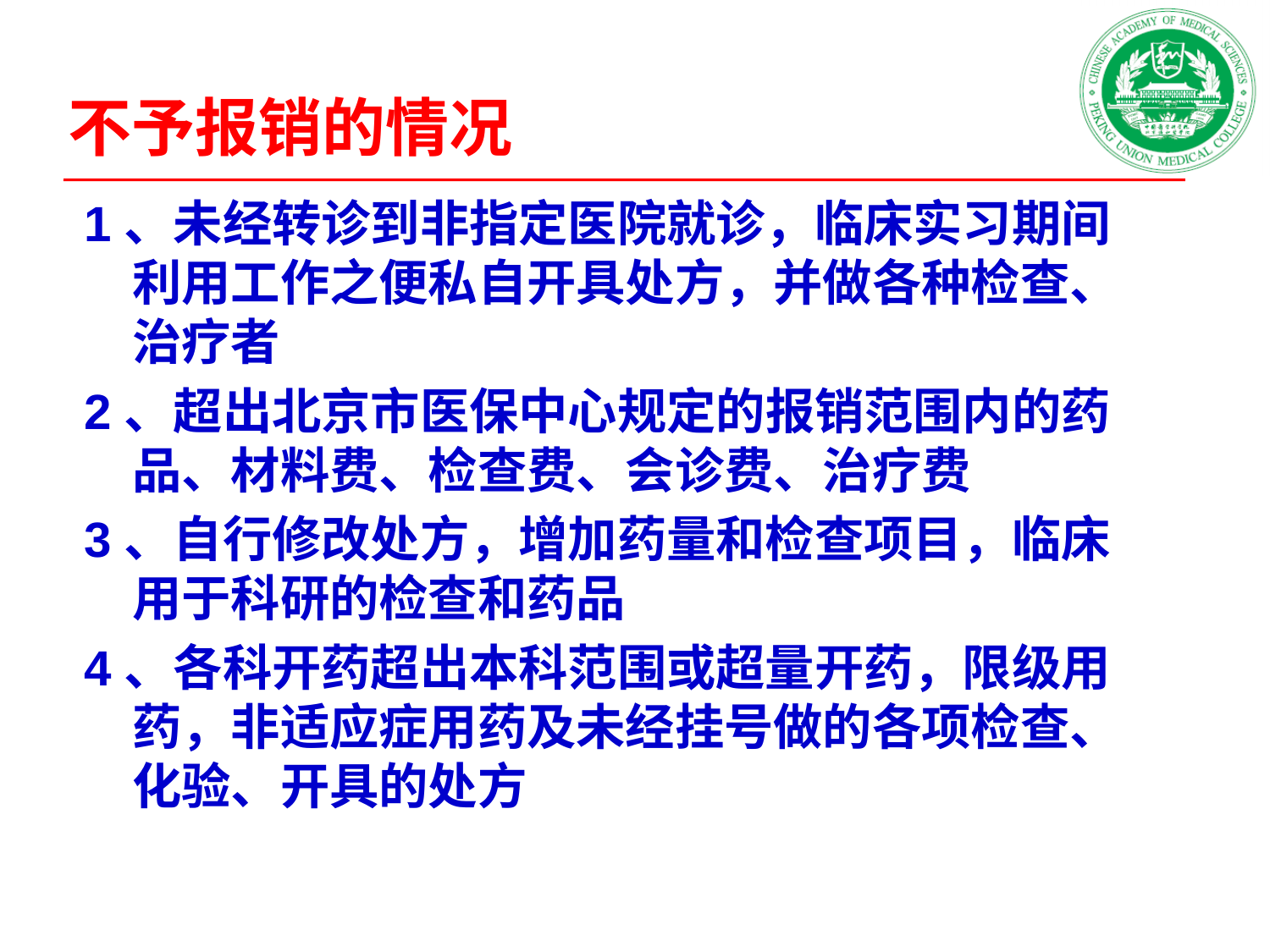

# 不予报销的情况
1、未经转诊到非指定医院就诊，临床实习期间利用工作之便私自开具处方，并做各种检查、治疗者
2、超出北京市医保中心规定的报销范围内的药品、材料费、检查费、会诊费、治疗费
3、自行修改处方，增加药量和检查项目，临床用于科研的检查和药品
4、各科开药超出本科范围或超量开药，限级用药，非适应症用药及未经挂号做的各项检查、化验、开具的处方